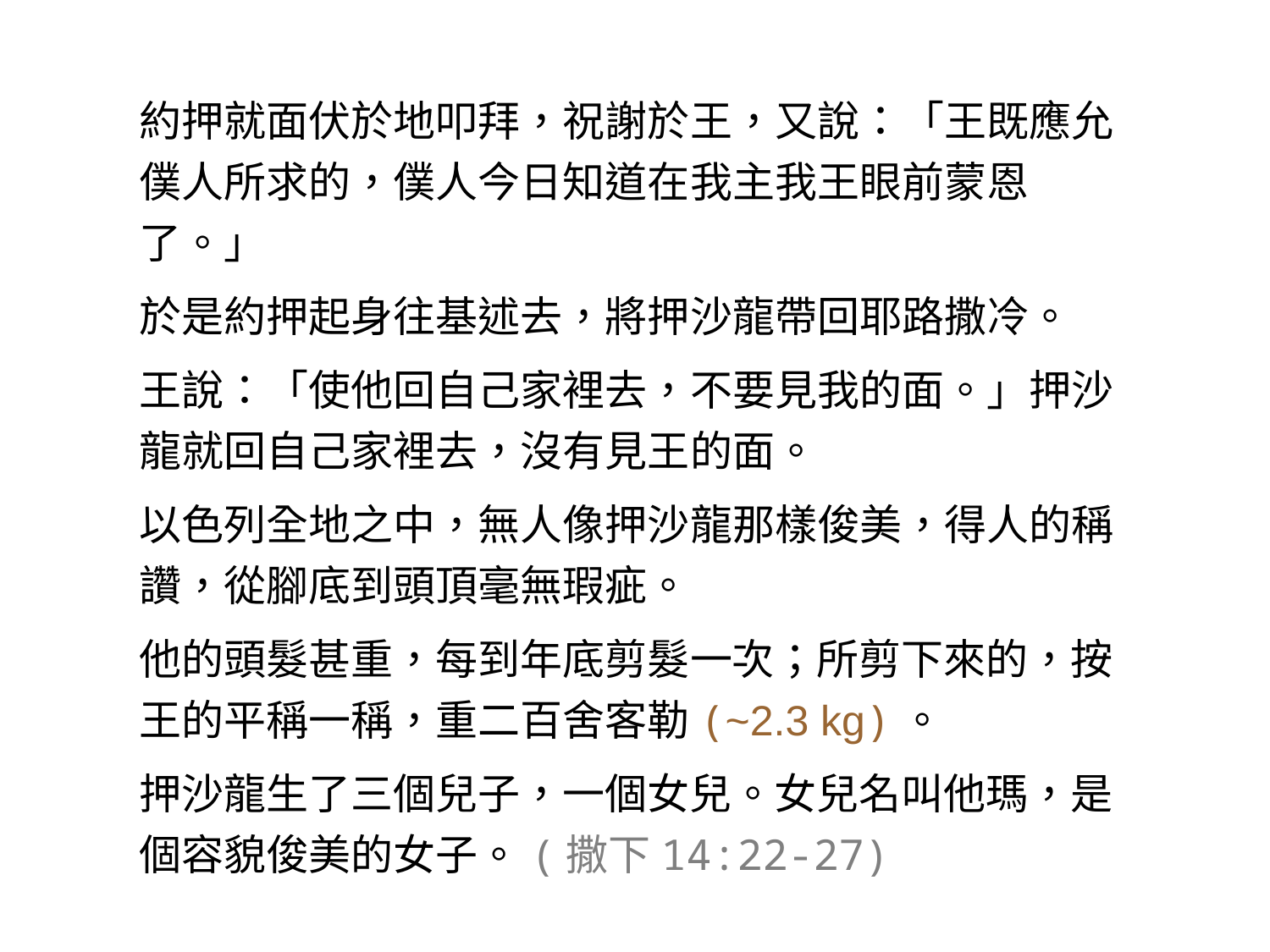

約押就面伏於地叩拜，祝謝於王，又說：「王既應允僕人所求的，僕人今日知道在我主我王眼前蒙恩了。」
於是約押起身往基述去，將押沙龍帶回耶路撒冷。
王說：「使他回自己家裡去，不要見我的面。」押沙龍就回自己家裡去，沒有見王的面。
以色列全地之中，無人像押沙龍那樣俊美，得人的稱讚，從腳底到頭頂毫無瑕疵。
他的頭髮甚重，每到年底剪髮一次；所剪下來的，按王的平稱一稱，重二百舍客勒(~2.3 kg)。
押沙龍生了三個兒子，一個女兒。女兒名叫他瑪，是個容貌俊美的女子。(撒下14:22-27)